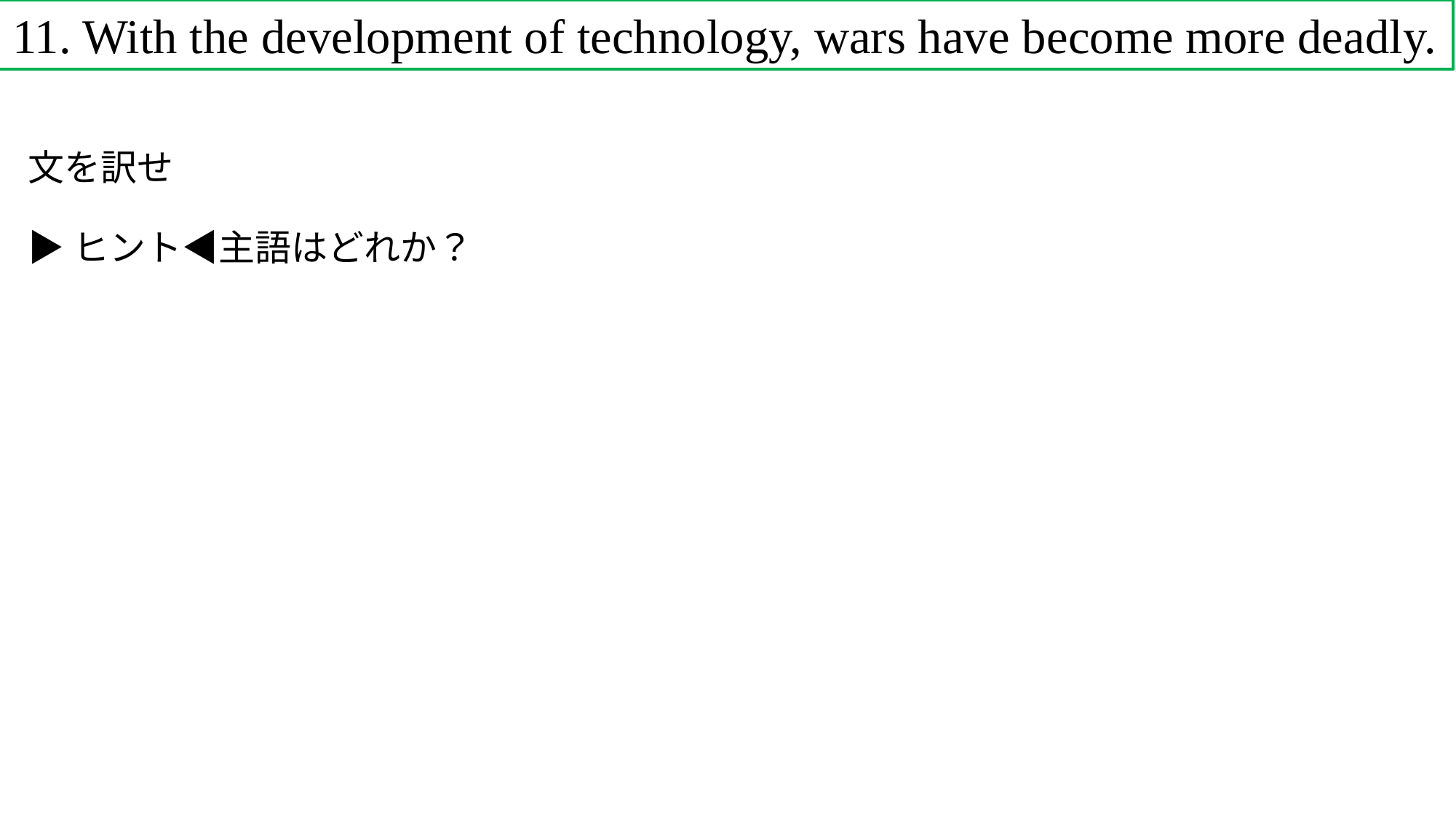

11. With the development of technology, wars have become more deadly.
文を訳せ
▶ヒント◀主語はどれか？